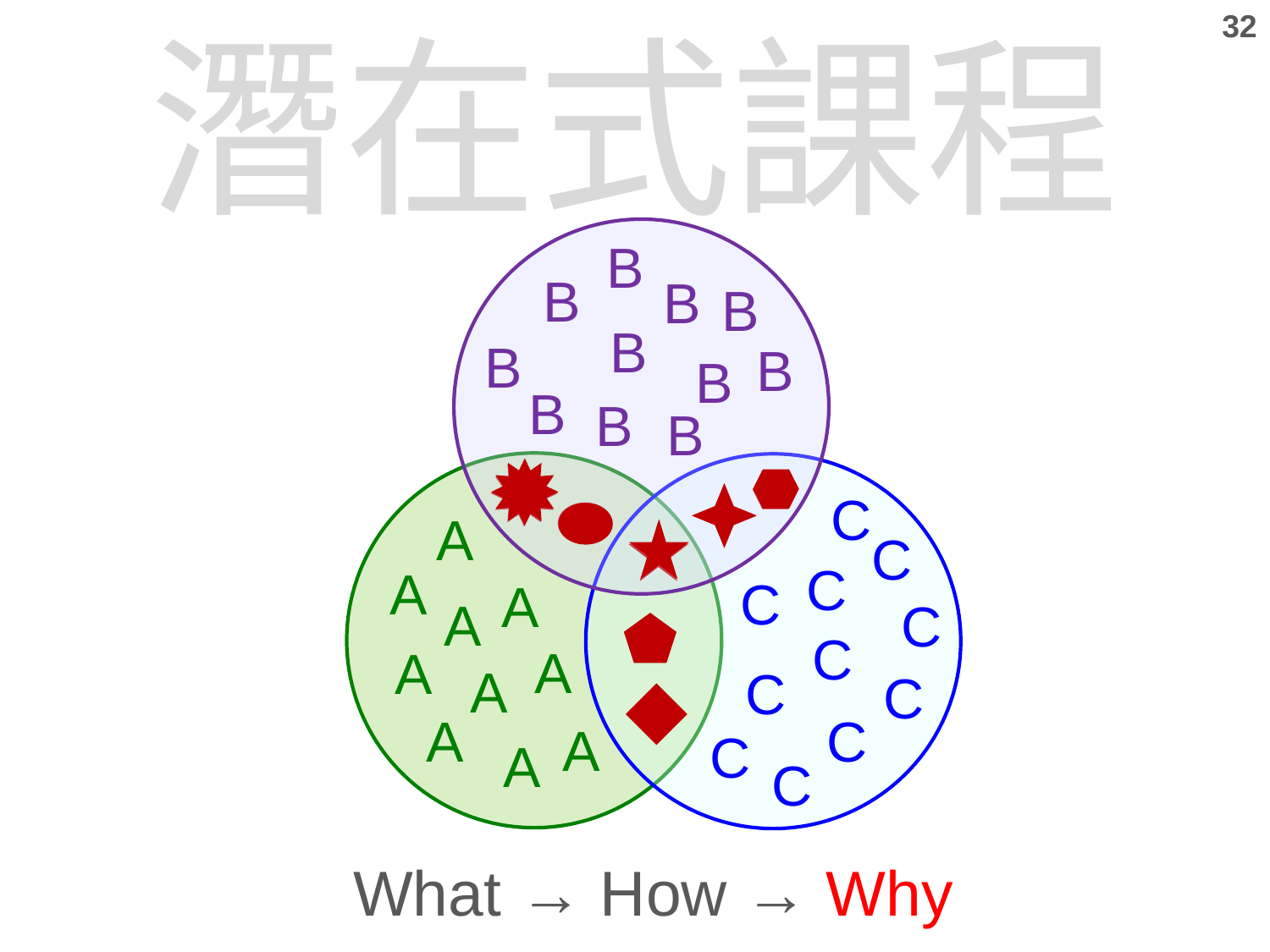

潛在式課程
32

B
B
B
B
B
B
B
B
B
B
B

A

A
A
A

A
A
A

A
A
A

C

C

C
C
C

C
C
C

C
C
C
What → How → Why